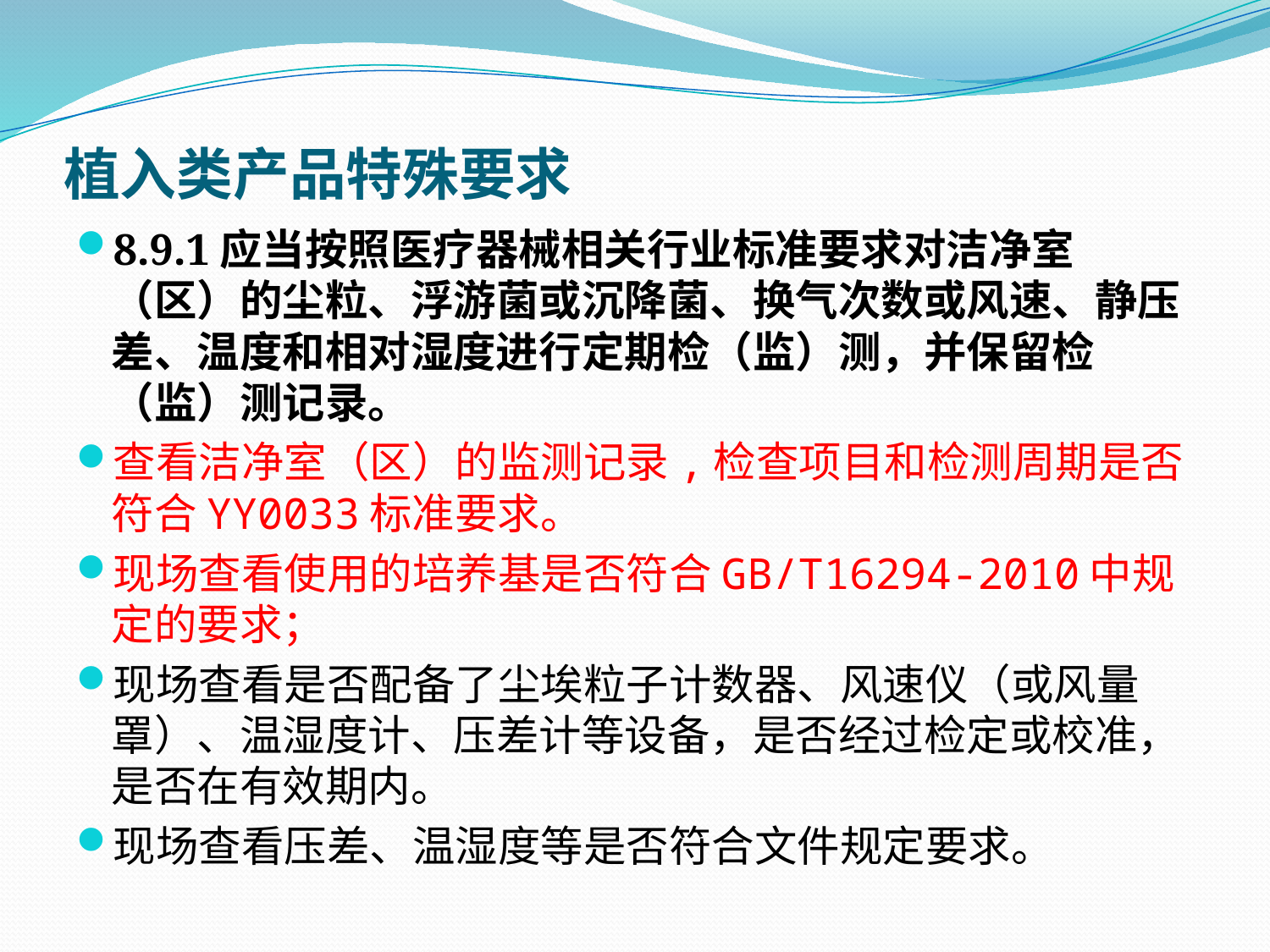

植入类产品特殊要求
8.9.1应当按照医疗器械相关行业标准要求对洁净室（区）的尘粒、浮游菌或沉降菌、换气次数或风速、静压差、温度和相对湿度进行定期检（监）测，并保留检（监）测记录。
查看洁净室（区）的监测记录,检查项目和检测周期是否符合YY0033标准要求。
现场查看使用的培养基是否符合GB/T16294-2010中规定的要求；
现场查看是否配备了尘埃粒子计数器、风速仪（或风量罩）、温湿度计、压差计等设备，是否经过检定或校准，是否在有效期内。
现场查看压差、温湿度等是否符合文件规定要求。